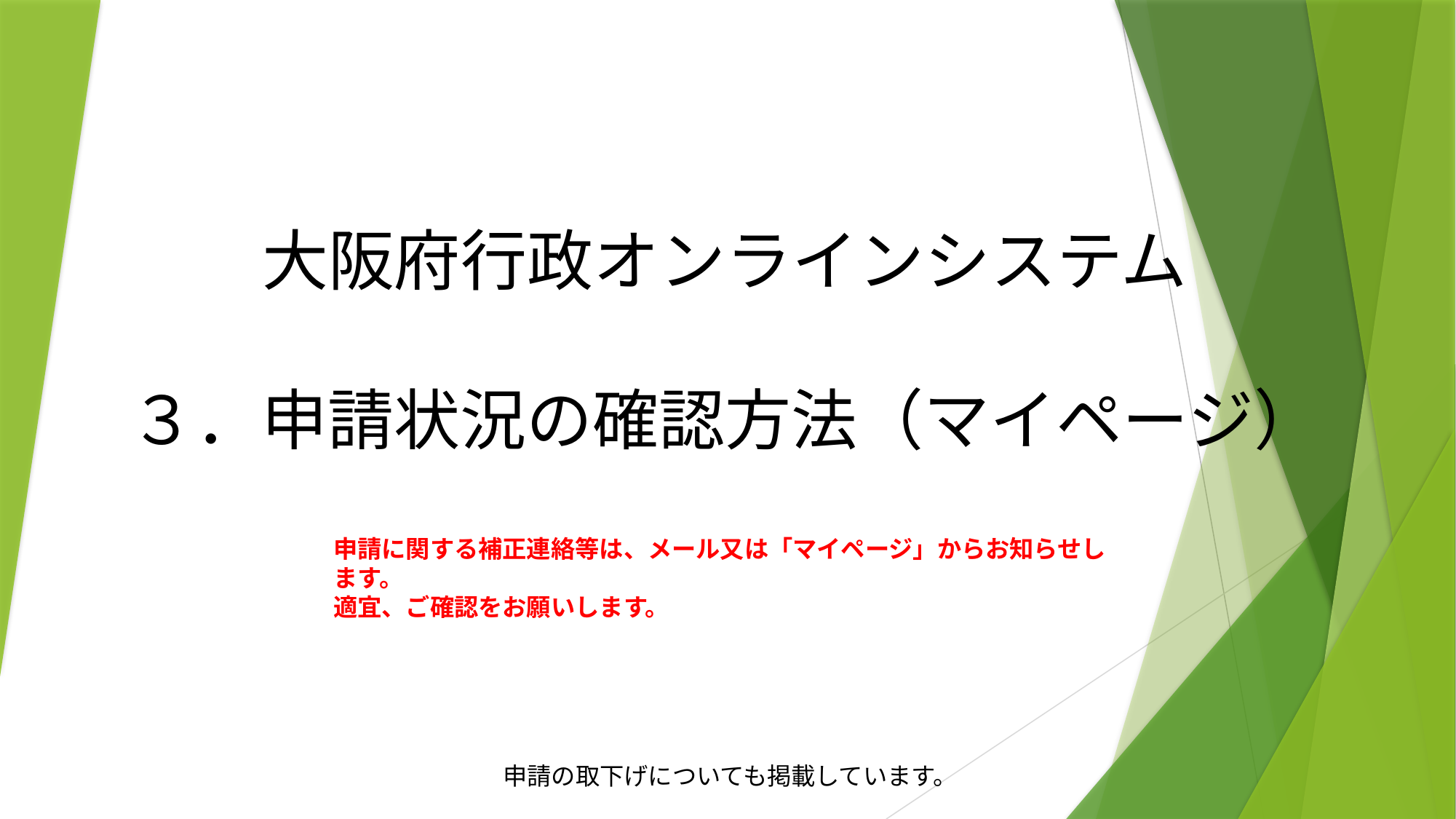

# 大阪府行政オンラインシステム ３．申請状況の確認方法（マイページ）
申請に関する補正連絡等は、メール又は「マイページ」からお知らせします。
適宜、ご確認をお願いします。
申請の取下げについても掲載しています。